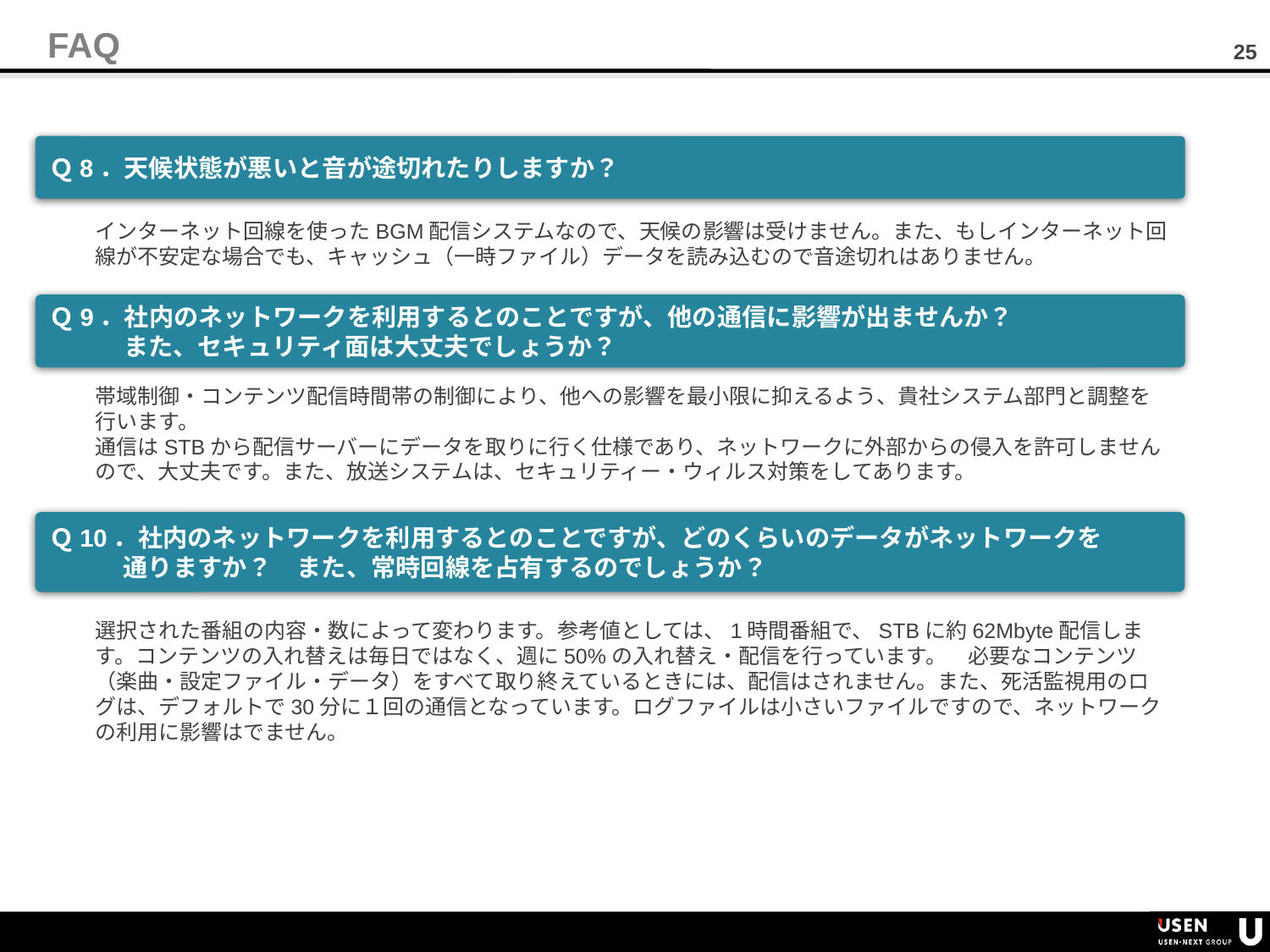

FAQ
Ｑ8．天候状態が悪いと音が途切れたりしますか？
インターネット回線を使ったBGM配信システムなので、天候の影響は受けません。また、もしインターネット回線が不安定な場合でも、キャッシュ（一時ファイル）データを読み込むので音途切れはありません。
Ｑ9．社内のネットワークを利用するとのことですが、他の通信に影響が出ませんか？
　　　また、セキュリティ面は大丈夫でしょうか？
帯域制御・コンテンツ配信時間帯の制御により、他への影響を最小限に抑えるよう、貴社システム部門と調整を行います。
通信はSTBから配信サーバーにデータを取りに行く仕様であり、ネットワークに外部からの侵入を許可しませんので、大丈夫です。また、放送システムは、セキュリティー・ウィルス対策をしてあります。
Ｑ10．社内のネットワークを利用するとのことですが、どのくらいのデータがネットワークを
　　　通りますか？　また、常時回線を占有するのでしょうか？
選択された番組の内容・数によって変わります。参考値としては、1時間番組で、STBに約62Mbyte配信します。コンテンツの入れ替えは毎日ではなく、週に50%の入れ替え・配信を行っています。　必要なコンテンツ（楽曲・設定ファイル・データ）をすべて取り終えているときには、配信はされません。また、死活監視用のログは、デフォルトで30分に１回の通信となっています。ログファイルは小さいファイルですので、ネットワークの利用に影響はでません。